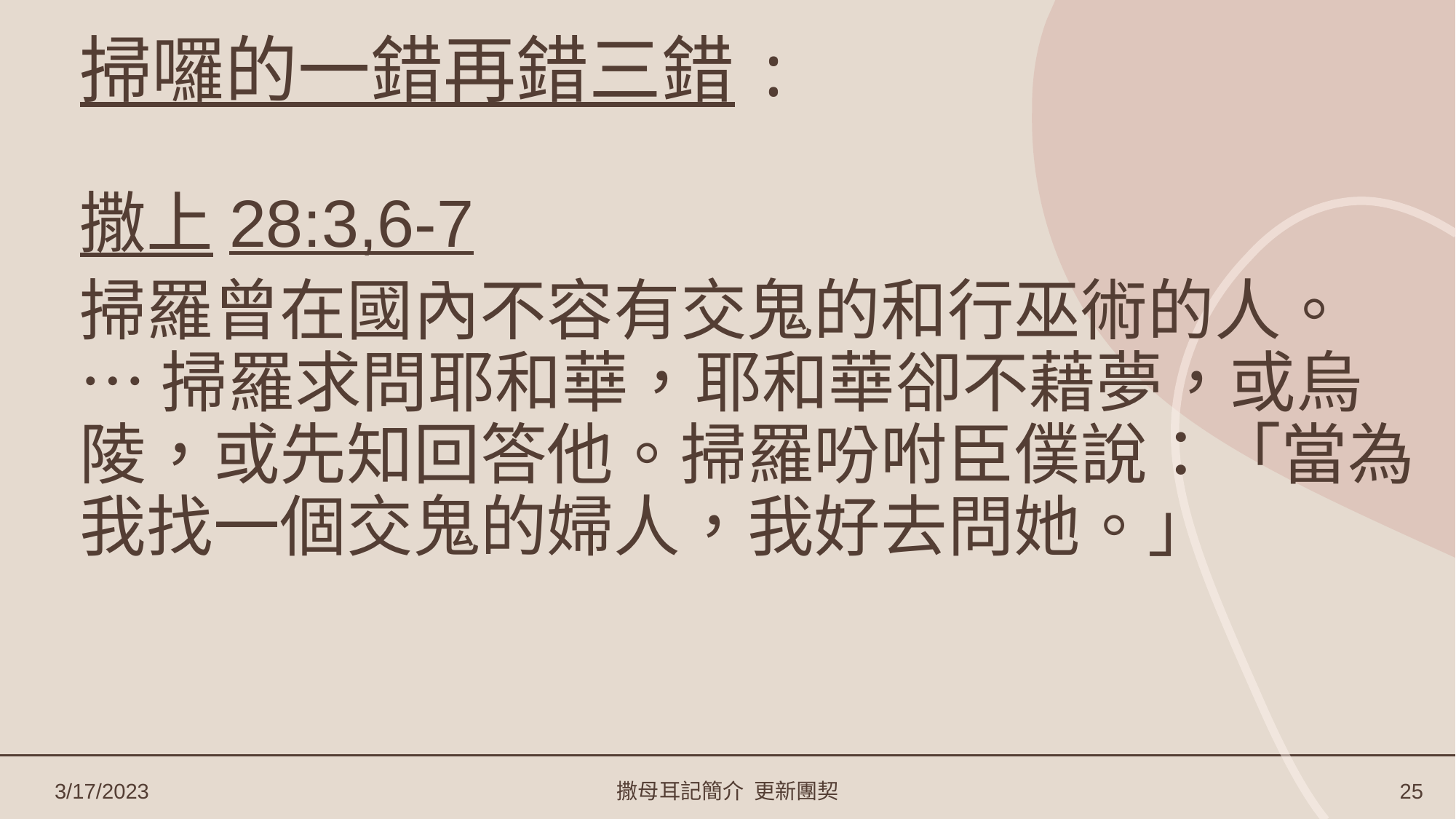

# 掃囉的一錯再錯三錯:
撒上28:3,6-7
掃羅曾在國內不容有交鬼的和行巫術的人。 … 掃羅求問耶和華，耶和華卻不藉夢，或烏陵，或先知回答他。掃羅吩咐臣僕說：「當為我找一個交鬼的婦人，我好去問她。」
3/17/2023
撒母耳記簡介  更新團契
25